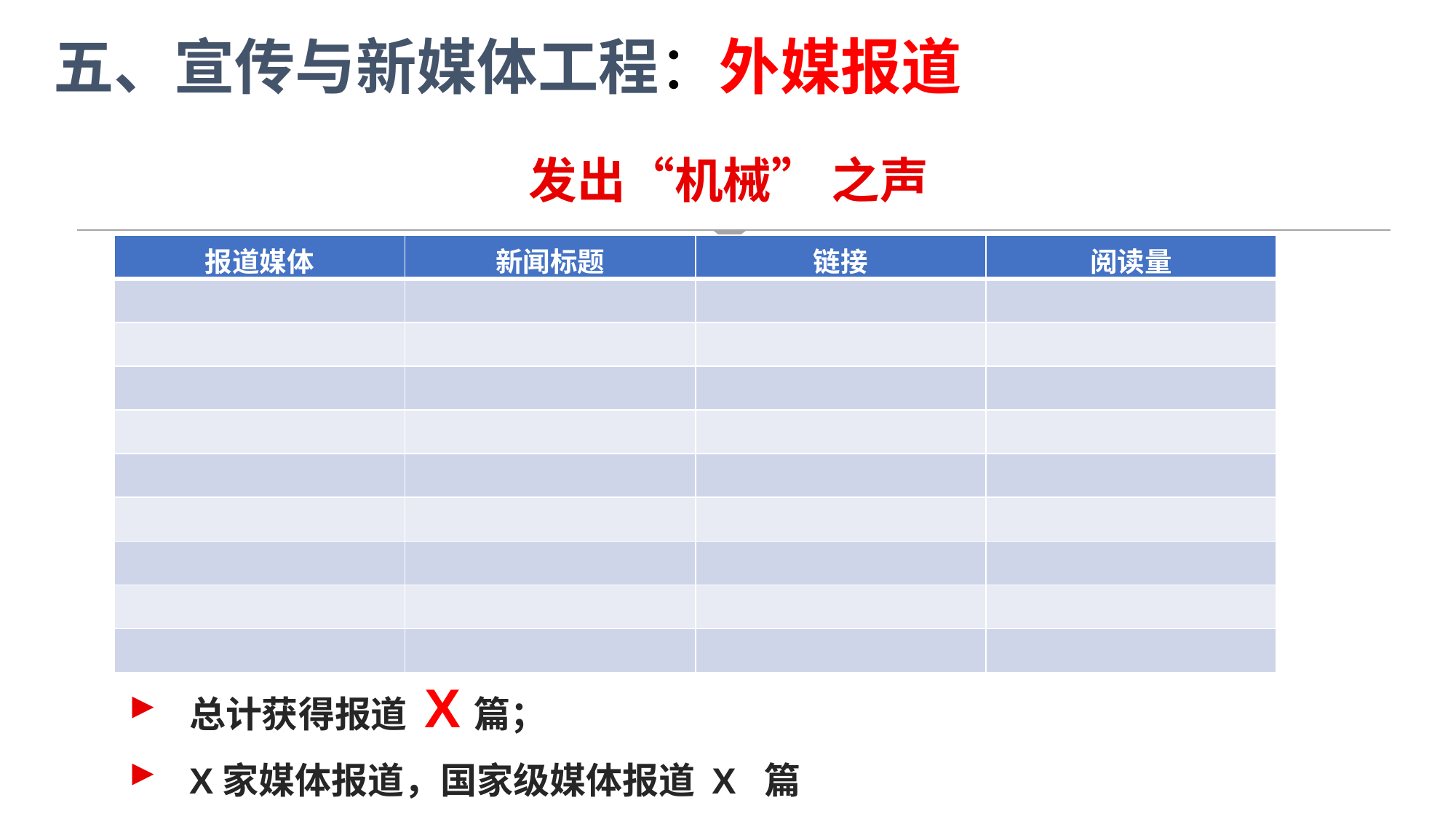

五、宣传与新媒体工程：外媒报道
发出“机械” 之声

| 报道媒体 | 新闻标题 | 链接 | 阅读量 |
| --- | --- | --- | --- |
|  |  |  |  |
|  |  |  |  |
|  |  |  |  |
|  |  |  |  |
|  |  |  |  |
|  |  |  |  |
|  |  |  |  |
|  |  |  |  |
|  |  |  |  |
总计获得报道 X篇；
X家媒体报道，国家级媒体报道 X 篇